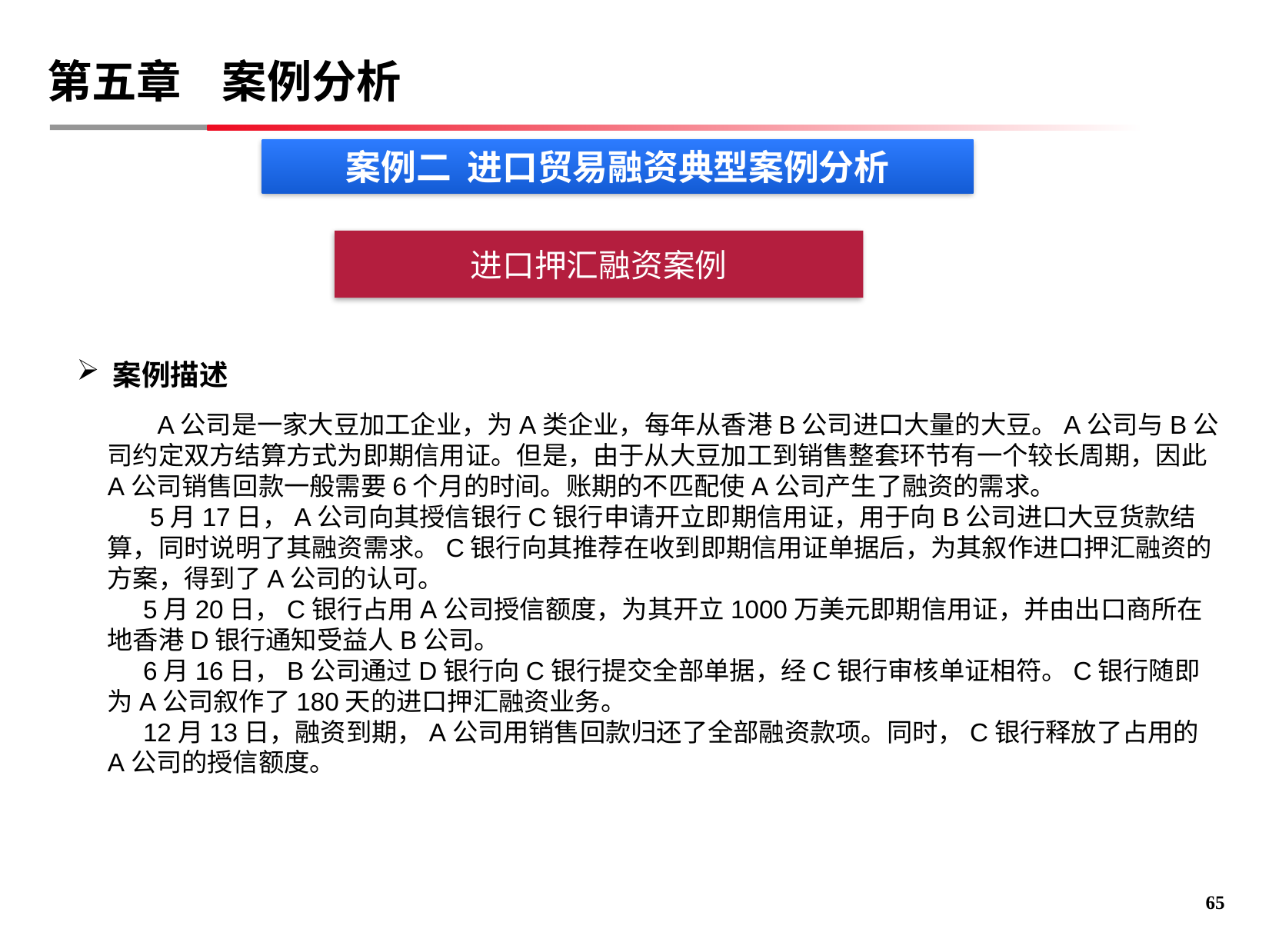

第五章    案例分析
案例二  进口贸易融资典型案例分析
进口押汇融资案例
案例描述
       A公司是一家大豆加工企业，为A类企业，每年从香港B公司进口大量的大豆。A公司与B公司约定双方结算方式为即期信用证。但是，由于从大豆加工到销售整套环节有一个较长周期，因此A公司销售回款一般需要6个月的时间。账期的不匹配使A公司产生了融资的需求。
      5月17日，A公司向其授信银行C银行申请开立即期信用证，用于向B公司进口大豆货款结算，同时说明了其融资需求。C银行向其推荐在收到即期信用证单据后，为其叙作进口押汇融资的方案，得到了A公司的认可。
     5月20日，C银行占用A公司授信额度，为其开立1000万美元即期信用证，并由出口商所在地香港D银行通知受益人B公司。
     6月16日，B公司通过D银行向C银行提交全部单据，经C银行审核单证相符。C银行随即为A公司叙作了180天的进口押汇融资业务。
     12月13日，融资到期，A公司用销售回款归还了全部融资款项。同时，C银行释放了占用的A公司的授信额度。

65